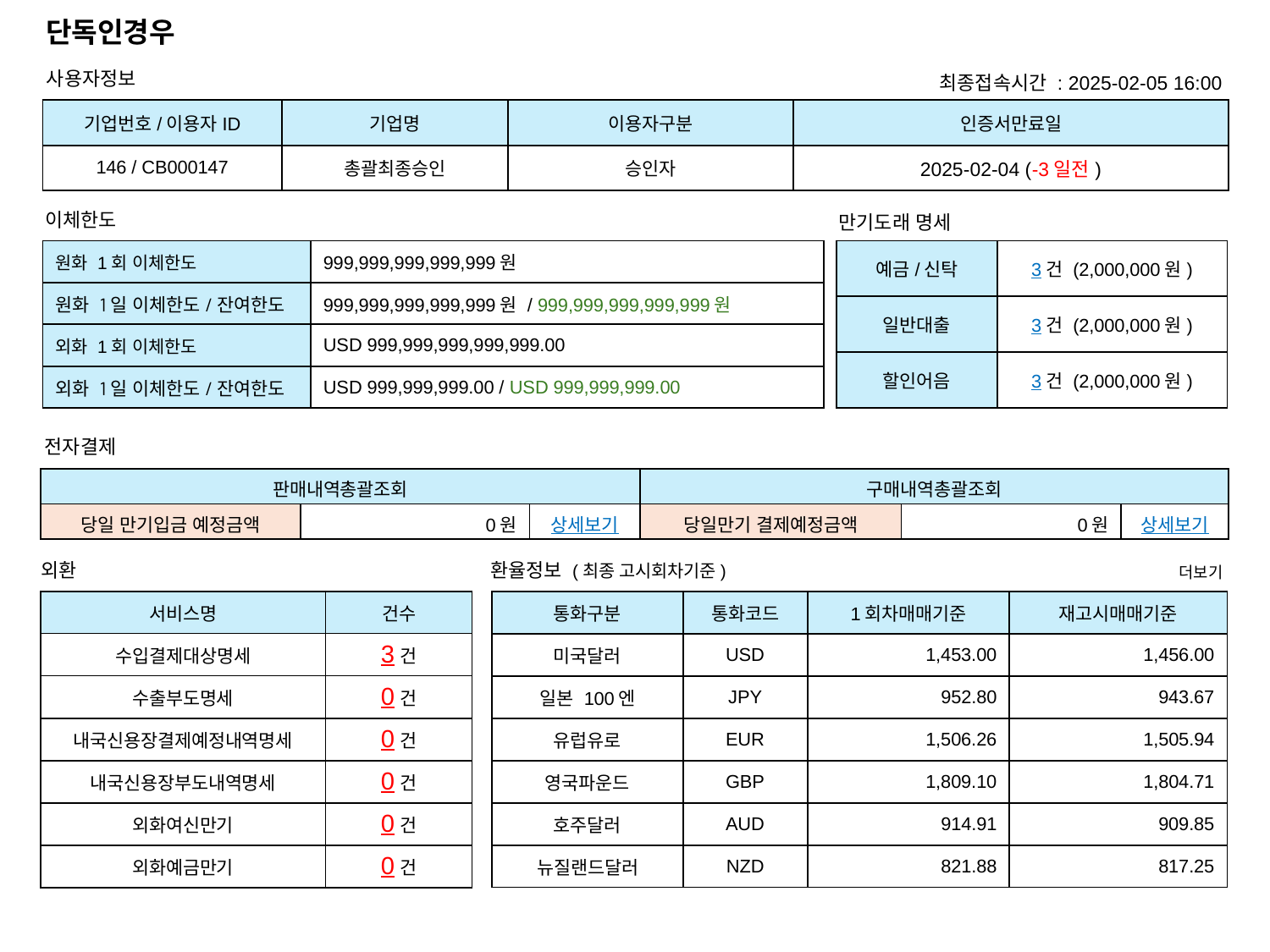

단독인경우
사용자정보
최종접속시간 : 2025-02-05 16:00
| 기업번호/이용자ID | 기업명 | 이용자구분 | 인증서만료일 |
| --- | --- | --- | --- |
| 146 / CB000147 | 총괄최종승인 | 승인자 | 2025-02-04 (-3일전) |
이체한도
만기도래 명세
| 원화 1회 이체한도 | 999,999,999,999,999원 |
| --- | --- |
| 원화 1일 이체한도/잔여한도 | 999,999,999,999,999원 / 999,999,999,999,999원 |
| 외화 1회 이체한도 | USD 999,999,999,999,999.00 |
| 외화 1일 이체한도/잔여한도 | USD 999,999,999.00 / USD 999,999,999.00 |
| 예금/신탁 | 3건 (2,000,000원) |
| --- | --- |
| 일반대출 | 3건 (2,000,000원) |
| 할인어음 | 3건 (2,000,000원) |
전자결제
| 판매내역총괄조회 |  |  | 구매내역총괄조회 |  |  |
| --- | --- | --- | --- | --- | --- |
| 당일 만기입금 예정금액 | 0원 | 상세보기 | 당일만기 결제예정금액 | 0원 | 상세보기 |
외환
환율정보 (최종 고시회차기준)
더보기
| 서비스명 | 건수 |
| --- | --- |
| 수입결제대상명세 | 3건 |
| 수출부도명세 | 0건 |
| 내국신용장결제예정내역명세 | 0건 |
| 내국신용장부도내역명세 | 0건 |
| 외화여신만기 | 0건 |
| 외화예금만기 | 0건 |
| 통화구분 | 통화코드 | 1회차매매기준 | 재고시매매기준 |
| --- | --- | --- | --- |
| 미국달러 | USD | 1,453.00 | 1,456.00 |
| 일본 100엔 | JPY | 952.80 | 943.67 |
| 유럽유로 | EUR | 1,506.26 | 1,505.94 |
| 영국파운드 | GBP | 1,809.10 | 1,804.71 |
| 호주달러 | AUD | 914.91 | 909.85 |
| 뉴질랜드달러 | NZD | 821.88 | 817.25 |